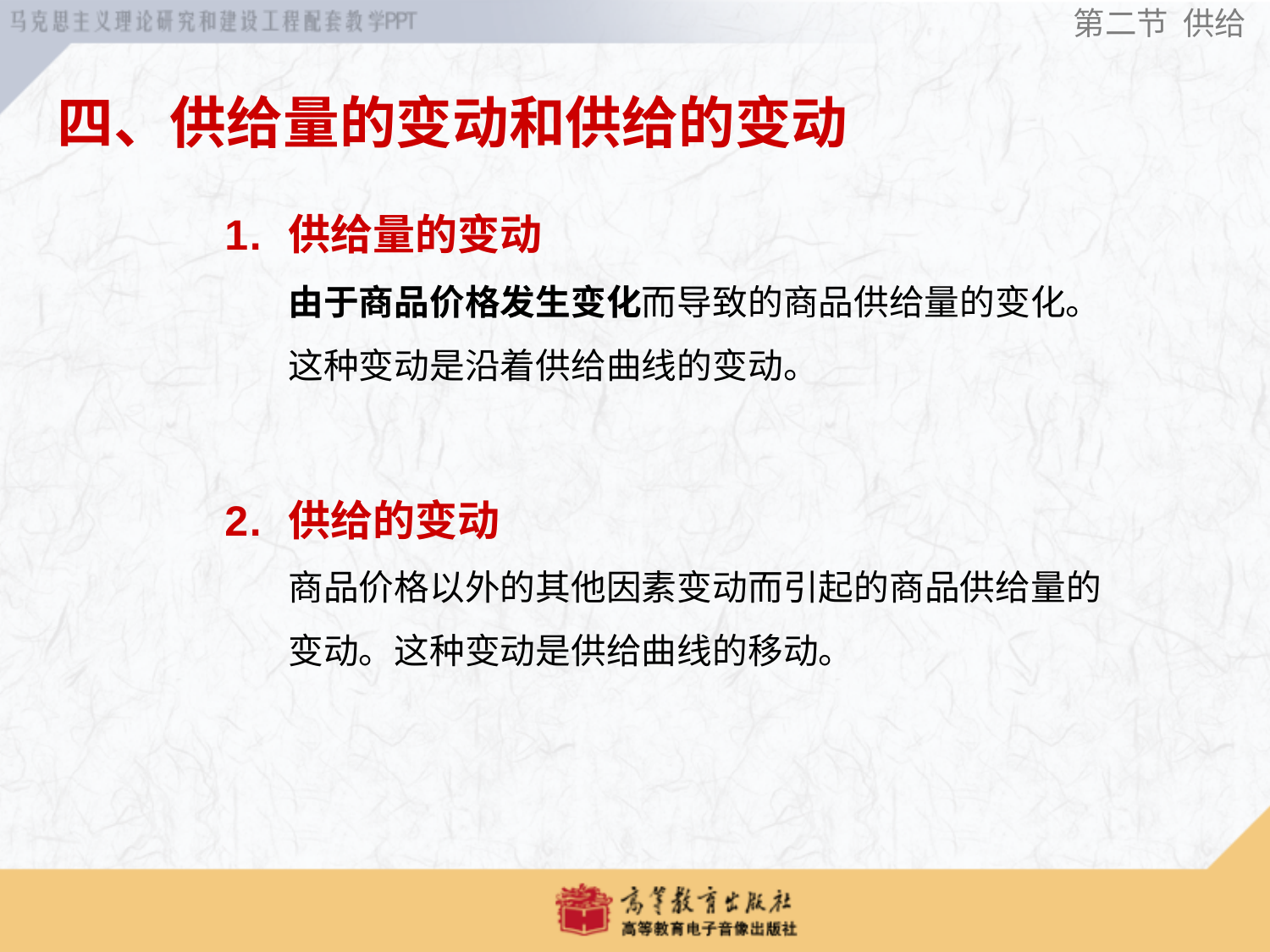

第二节  供给
四、供给量的变动和供给的变动
# 供给量的变动 由于商品价格发生变化而导致的商品供给量的变化。这种变动是沿着供给曲线的变动。

供给的变动
商品价格以外的其他因素变动而引起的商品供给量的变动。这种变动是供给曲线的移动。